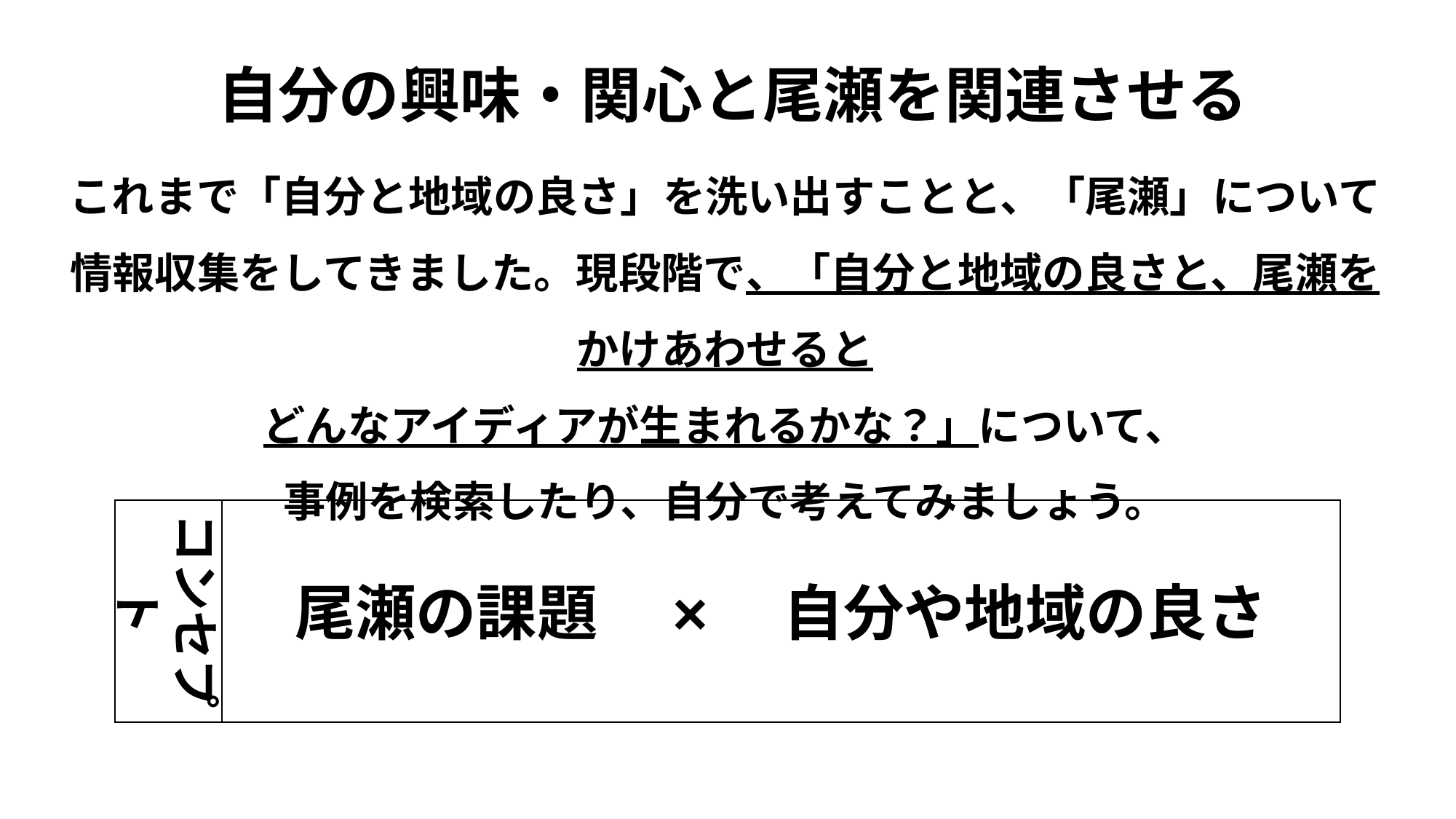

自分の興味・関心と尾瀬を関連させる
これまで「自分と地域の良さ」を洗い出すことと、「尾瀬」について情報収集をしてきました。現段階で、「自分と地域の良さと、尾瀬をかけあわせると
どんなアイディアが生まれるかな？」について、
事例を検索したり、自分で考えてみましょう。
コンセプト

尾瀬の課題　×　自分や地域の良さ